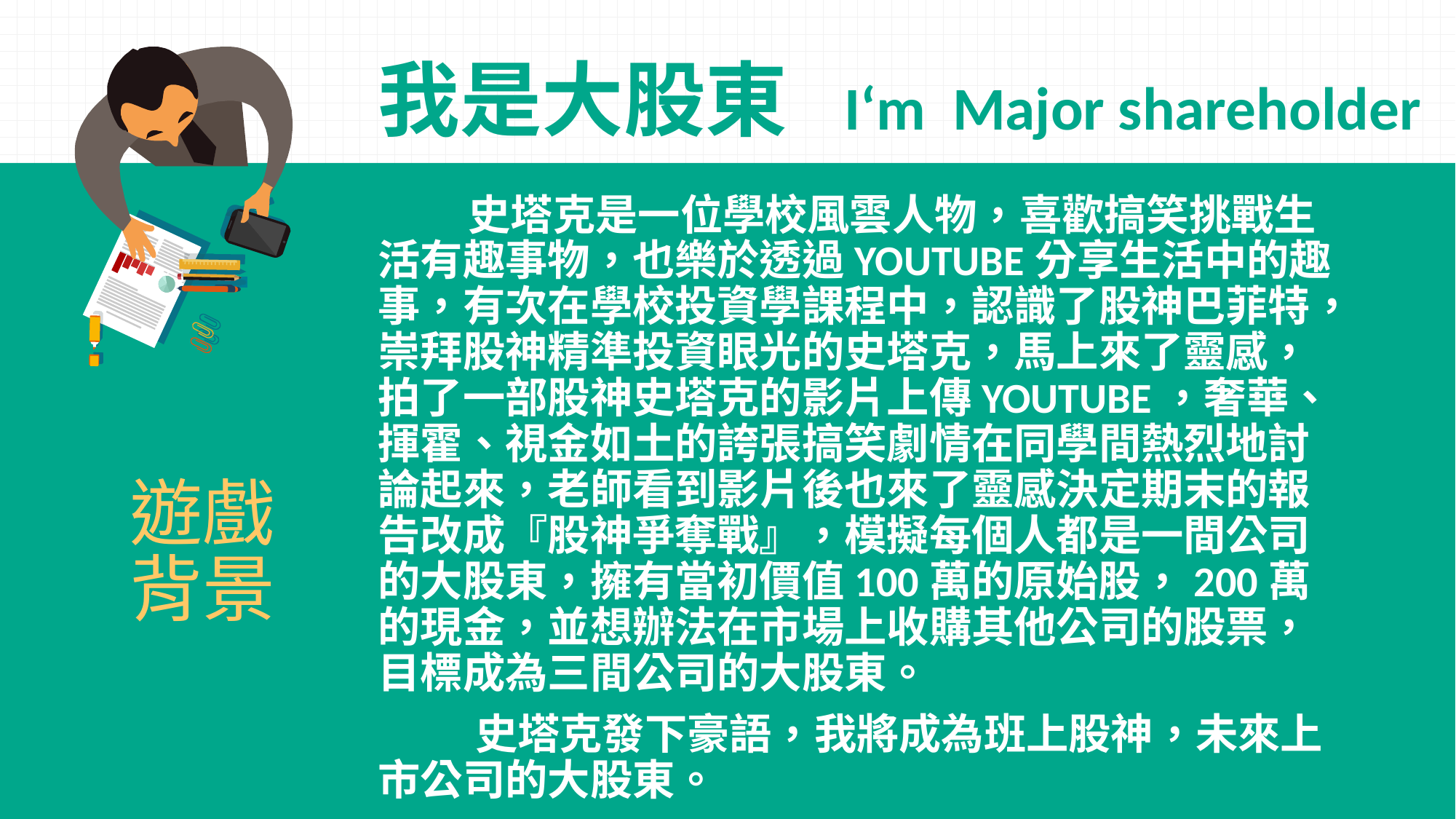

我是大股東  I‘m  Major shareholder

            史塔克是一位學校風雲人物，喜歡搞笑挑戰生活有趣事物，也樂於透過YOUTUBE分享生活中的趣事，有次在學校投資學課程中，認識了股神巴菲特，崇拜股神精準投資眼光的史塔克，馬上來了靈感，拍了一部股神史塔克的影片上傳YOUTUBE，奢華、揮霍、視金如土的誇張搞笑劇情在同學間熱烈地討論起來，老師看到影片後也來了靈感決定期末的報告改成『股神爭奪戰』，模擬每個人都是一間公司的大股東，擁有當初價值100萬的原始股，200萬的現金，並想辦法在市場上收購其他公司的股票，目標成為三間公司的大股東。
         史塔克發下豪語，我將成為班上股神，未來上市公司的大股東。

遊戲背景